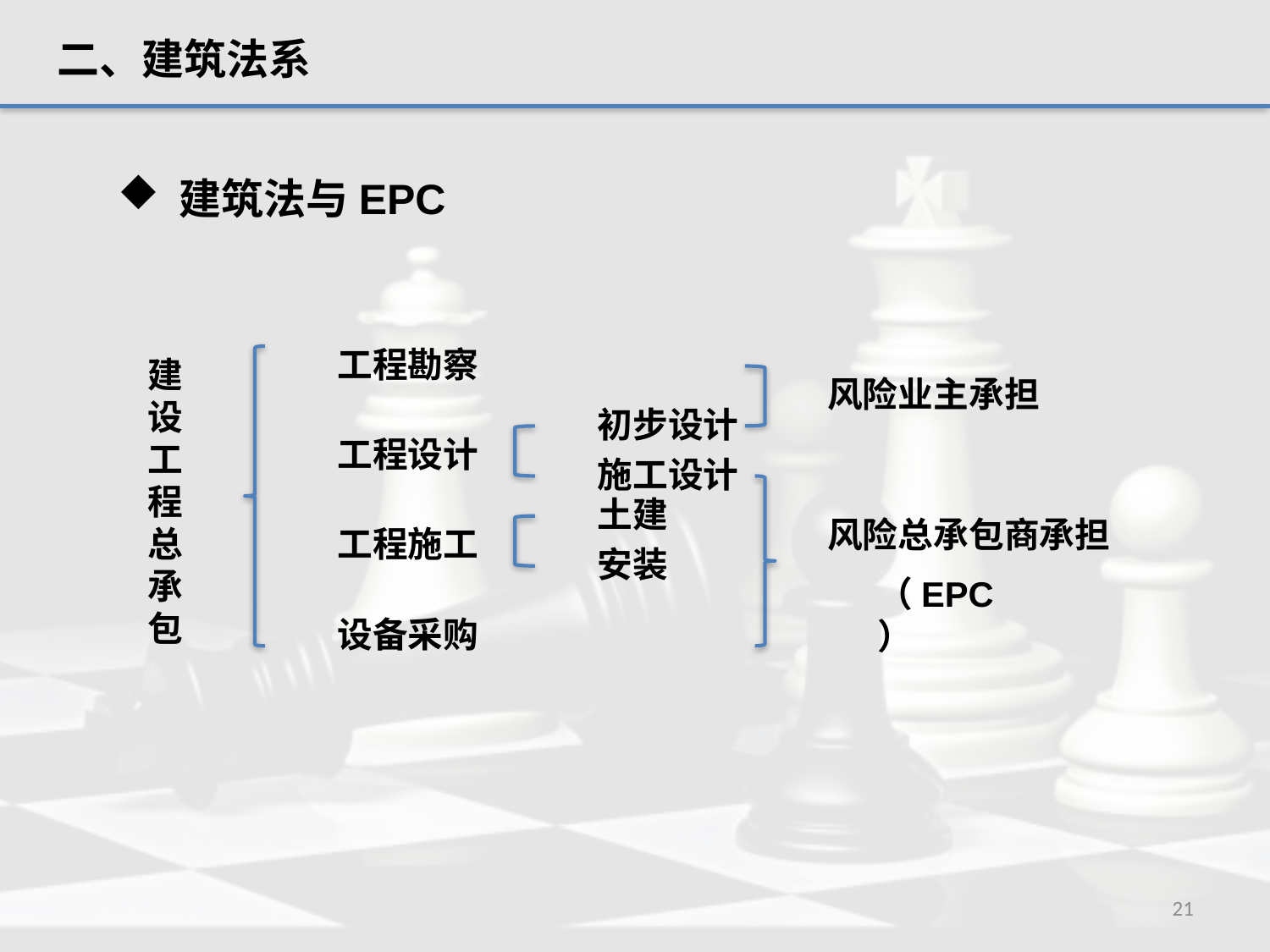

二、建筑法系
 建筑法与EPC
工程勘察
建设工程总承包

风险业主承担
初步设计
工程设计

施工设计

土建
风险总承包商承担
工程施工

安装
（EPC）
设备采购
21